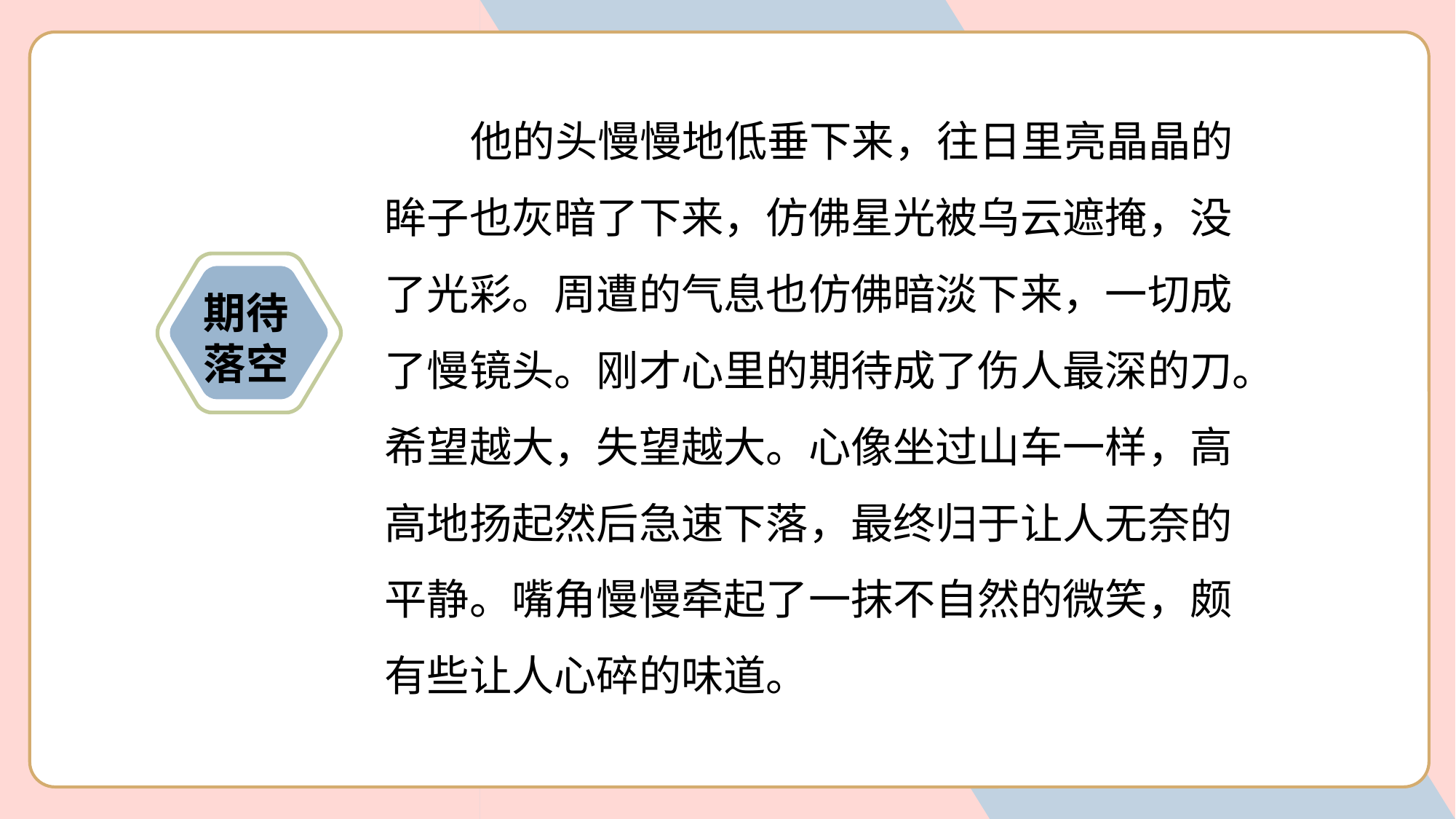

他的头慢慢地低垂下来，往日里亮晶晶的眸子也灰暗了下来，仿佛星光被乌云遮掩，没了光彩。周遭的气息也仿佛暗淡下来，一切成了慢镜头。刚才心里的期待成了伤人最深的刀。希望越大，失望越大。心像坐过山车一样，高高地扬起然后急速下落，最终归于让人无奈的平静。嘴角慢慢牵起了一抹不自然的微笑，颇有些让人心碎的味道。

期待
落空